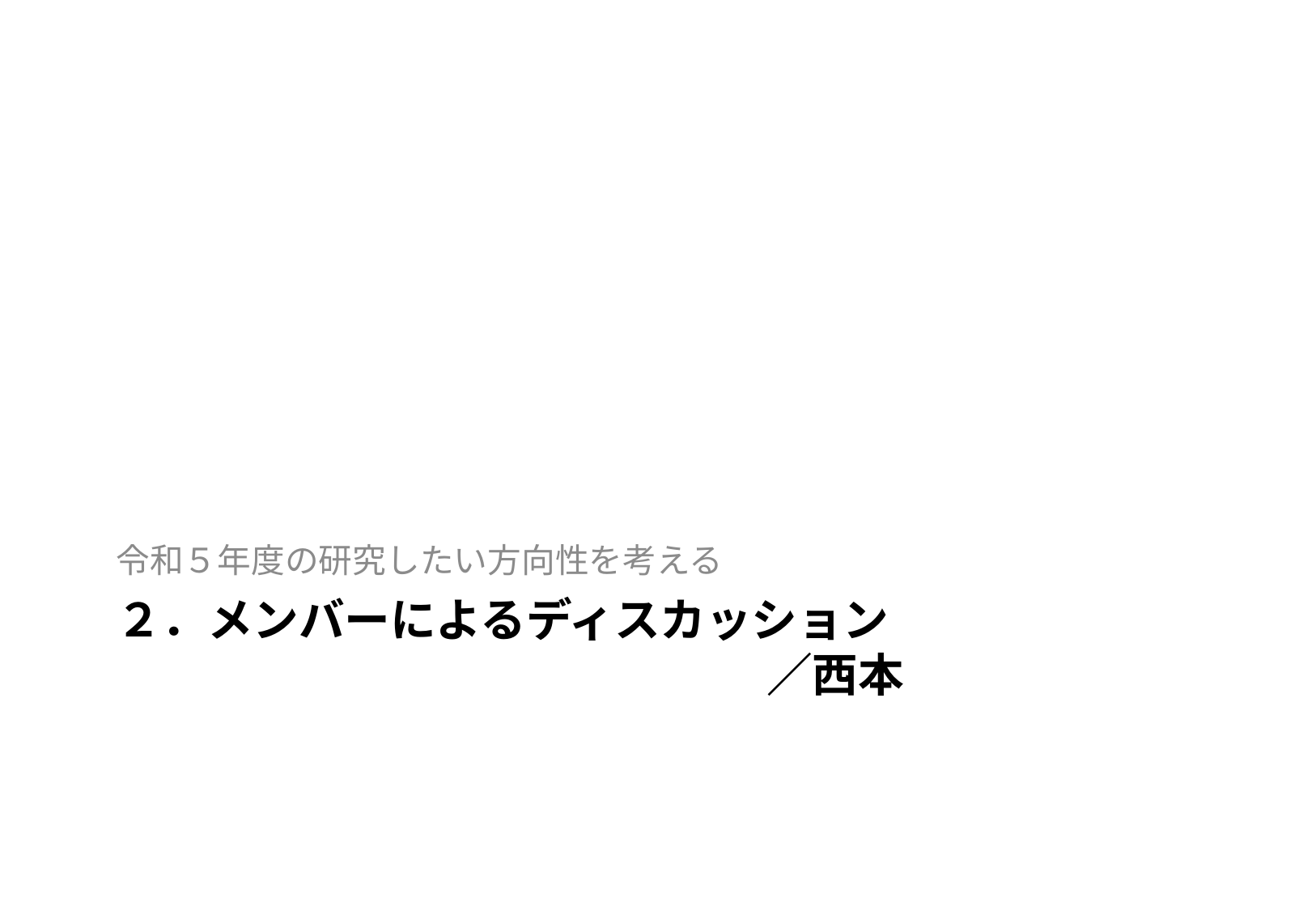

令和５年度の研究したい方向性を考える
# ２．メンバーによるディスカッション 　　　　　　　　　　　　　　 ／西本